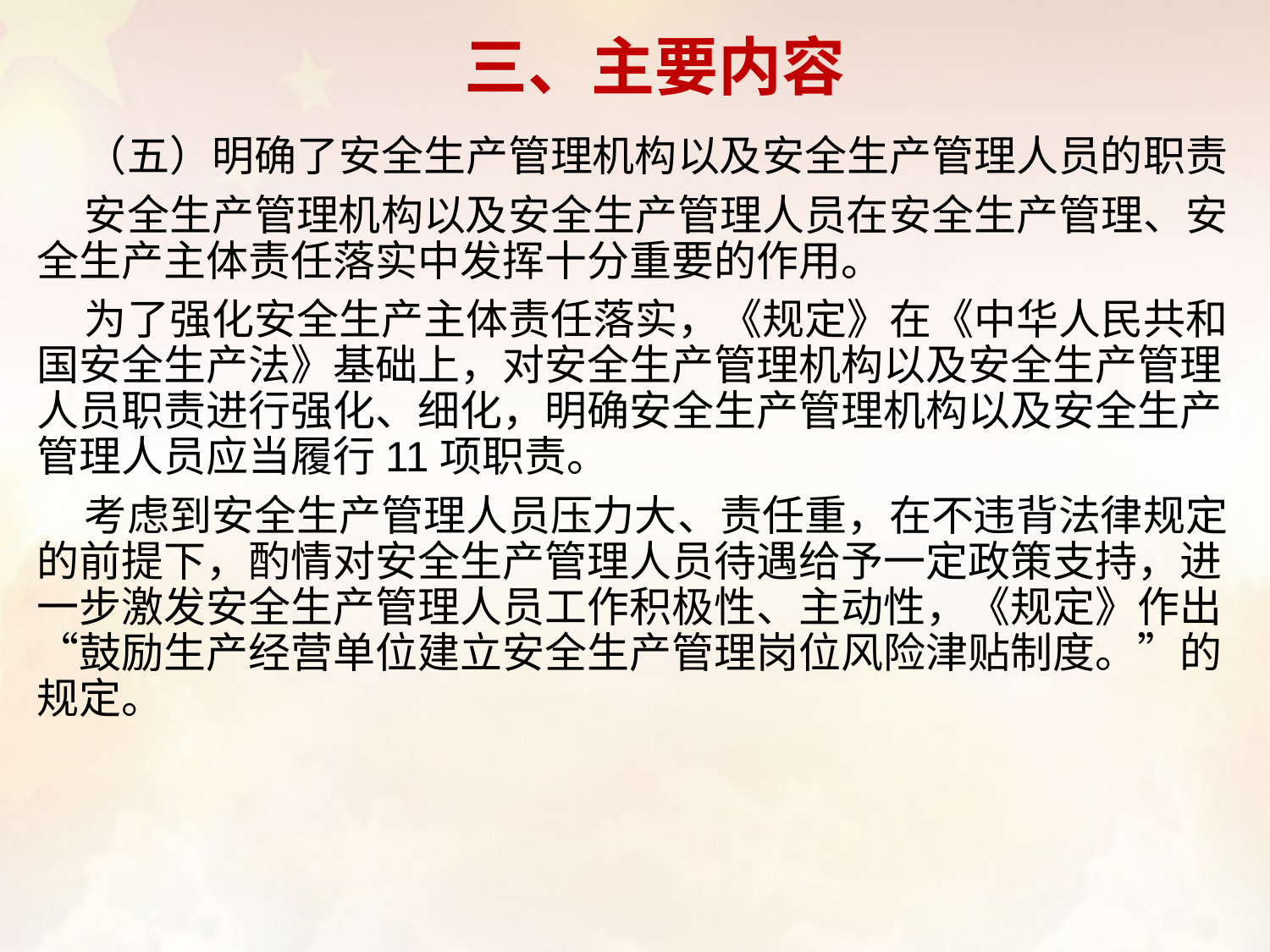

# 三、主要内容
    （五）明确了安全生产管理机构以及安全生产管理人员的职责
    安全生产管理机构以及安全生产管理人员在安全生产管理、安全生产主体责任落实中发挥十分重要的作用。
    为了强化安全生产主体责任落实，《规定》在《中华人民共和国安全生产法》基础上，对安全生产管理机构以及安全生产管理人员职责进行强化、细化，明确安全生产管理机构以及安全生产管理人员应当履行11项职责。
    考虑到安全生产管理人员压力大、责任重，在不违背法律规定的前提下，酌情对安全生产管理人员待遇给予一定政策支持，进一步激发安全生产管理人员工作积极性、主动性，《规定》作出“鼓励生产经营单位建立安全生产管理岗位风险津贴制度。”的规定。